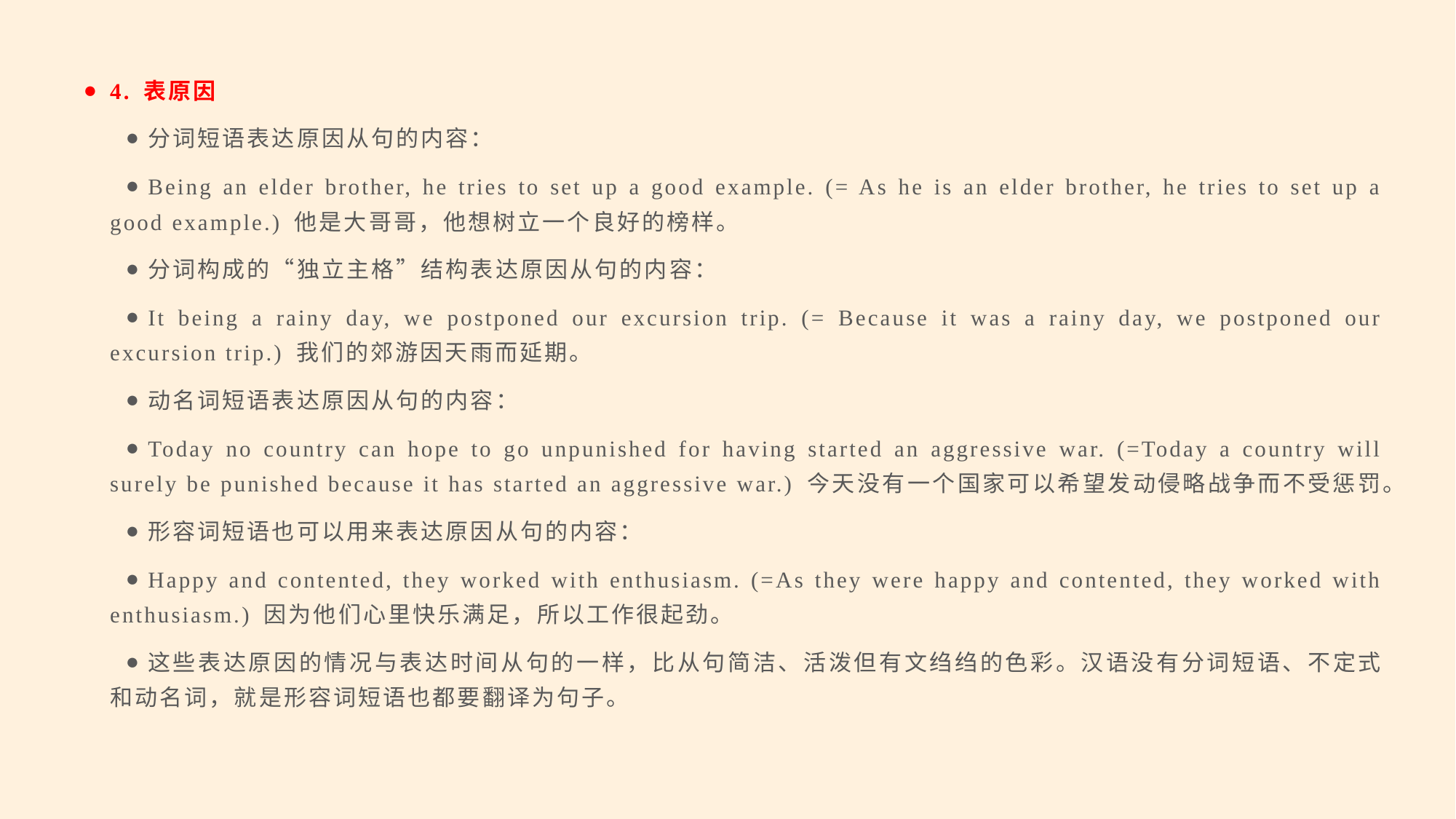

4. 表原因
分词短语表达原因从句的内容：
Being an elder brother, he tries to set up a good example. (= As he is an elder brother, he tries to set up a good example.) 他是大哥哥，他想树立一个良好的榜样。
分词构成的“独立主格”结构表达原因从句的内容：
It being a rainy day, we postponed our excursion trip. (= Because it was a rainy day, we postponed our excursion trip.) 我们的郊游因天雨而延期。
动名词短语表达原因从句的内容：
Today no country can hope to go unpunished for having started an aggressive war. (=Today a country will surely be punished because it has started an aggressive war.) 今天没有一个国家可以希望发动侵略战争而不受惩罚。
形容词短语也可以用来表达原因从句的内容：
Happy and contented, they worked with enthusiasm. (=As they were happy and contented, they worked with enthusiasm.) 因为他们心里快乐满足，所以工作很起劲。
这些表达原因的情况与表达时间从句的一样，比从句简洁、活泼但有文绉绉的色彩。汉语没有分词短语、不定式和动名词，就是形容词短语也都要翻译为句子。